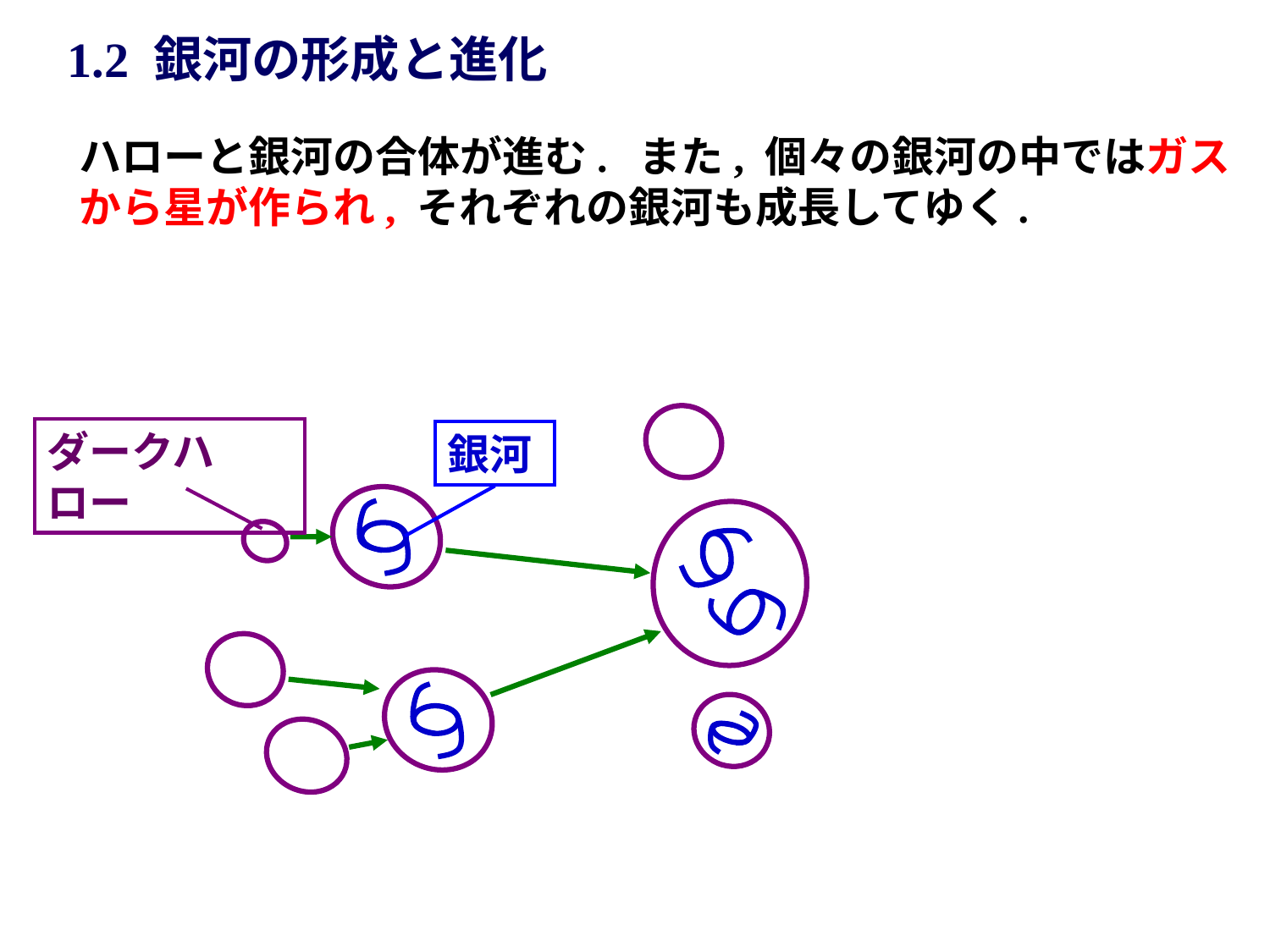

1.2 銀河の形成と進化
ハローと銀河の合体が進む.  また, 個々の銀河の中ではガスから星が作られ, それぞれの銀河も成長してゆく.

ダークハロー

銀河